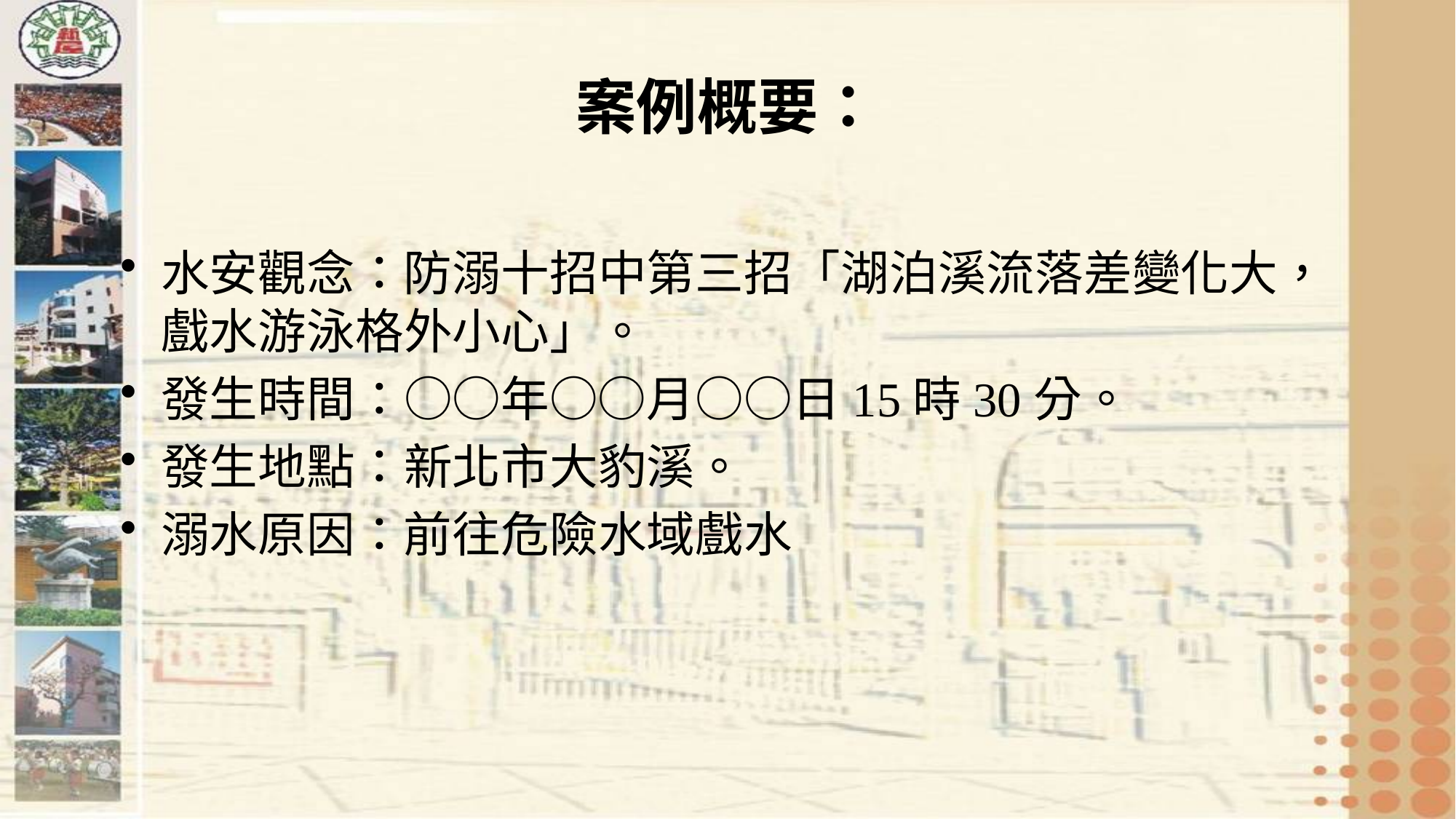

# 案例概要：
水安觀念：防溺十招中第三招「湖泊溪流落差變化大，戲水游泳格外小心」。
發生時間：○○年○○月○○日15時30分。
發生地點：新北市大豹溪。
溺水原因：前往危險水域戲水